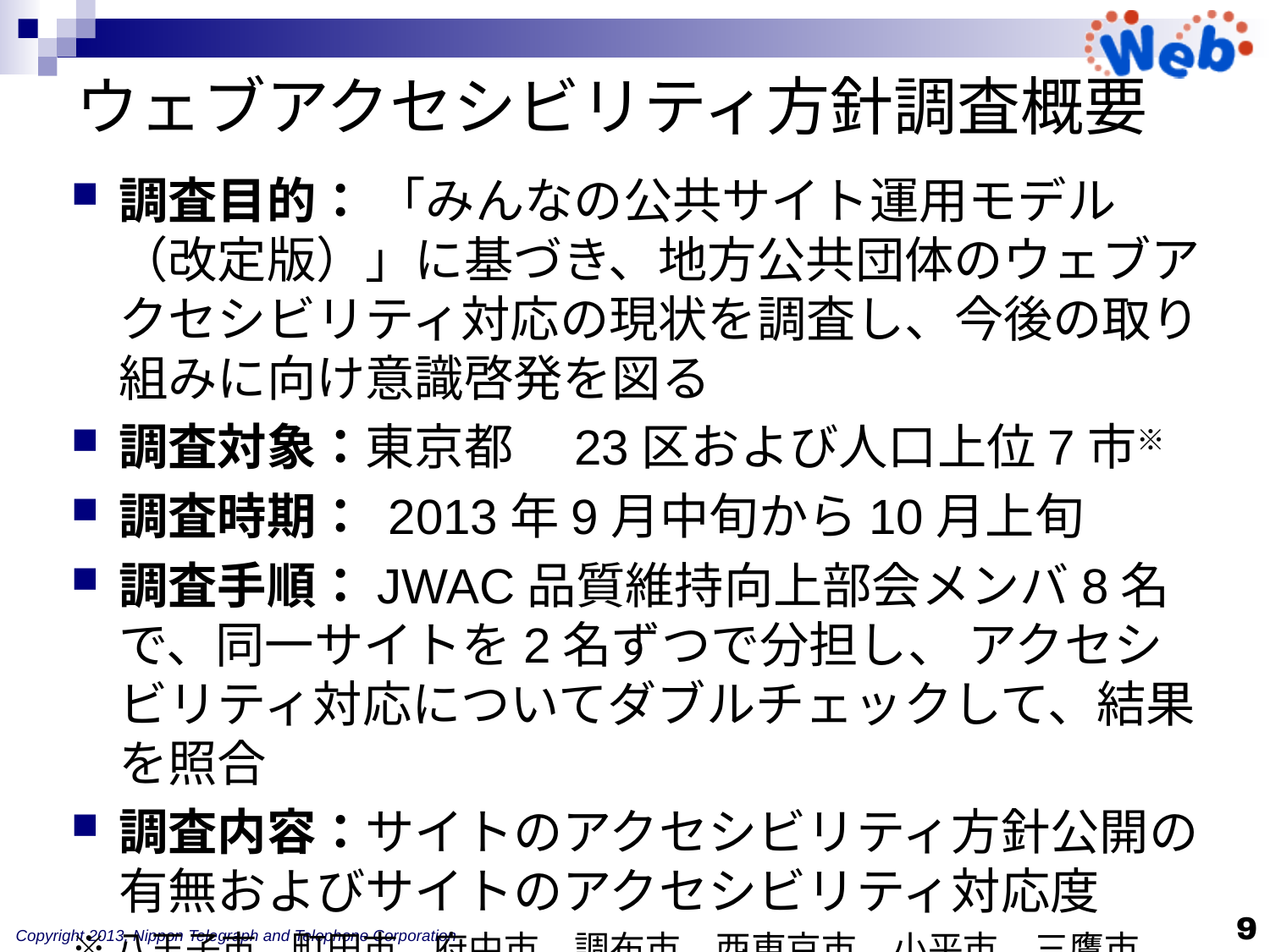

# ウェブアクセシビリティ方針調査概要
調査目的： 「みんなの公共サイト運用モデル（改定版）」に基づき、地方公共団体のウェブアクセシビリティ対応の現状を調査し、今後の取り組みに向け意識啓発を図る
調査対象：東京都　23区および人口上位7市※
調査時期： 2013年9月中旬から10月上旬
調査手順：JWAC品質維持向上部会メンバ8名で、同一サイトを2名ずつで分担し、 アクセシビリティ対応についてダブルチェックして、結果を照合
調査内容：サイトのアクセシビリティ方針公開の有無およびサイトのアクセシビリティ対応度
※八王子市、町田市、府中市、調布市、西東京市、小平市、三鷹市

9